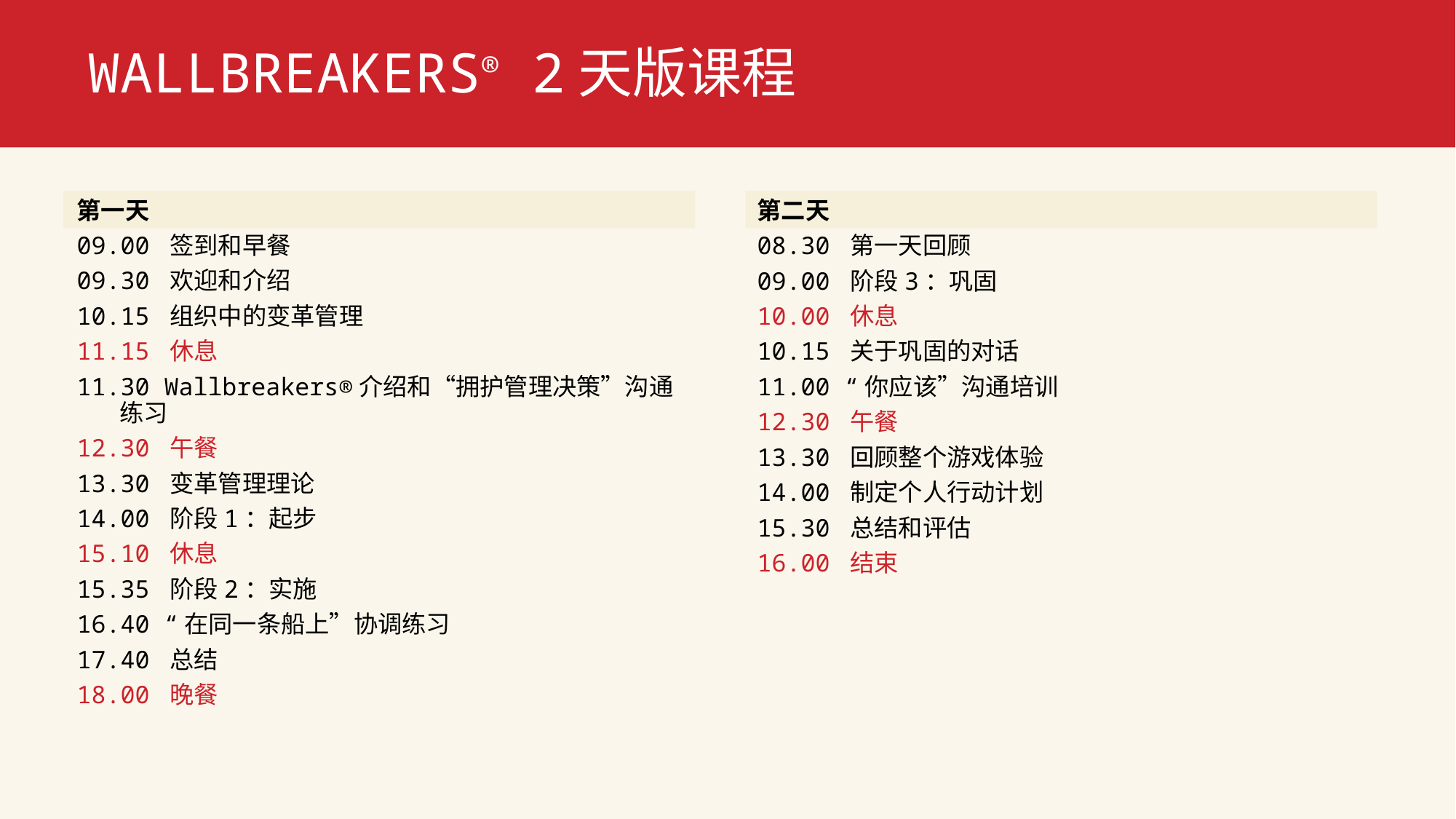

# WALLBREAKERS® 2天版课程

第一天
09.00 签到和早餐
09.30 欢迎和介绍
10.15 组织中的变革管理
11.15 休息
11.30 Wallbreakers®介绍和“拥护管理决策”沟通练习
12.30 午餐
13.30 变革管理理论
14.00 阶段1：起步
15.10 休息
15.35 阶段2：实施
16.40 “在同一条船上”协调练习
17.40 总结
18.00 晚餐
第二天
08.30 第一天回顾
09.00 阶段3：巩固
10.00 休息
10.15 关于巩固的对话
11.00 “你应该”沟通培训
12.30 午餐
13.30 回顾整个游戏体验
14.00 制定个人行动计划
15.30 总结和评估
16.00 结束